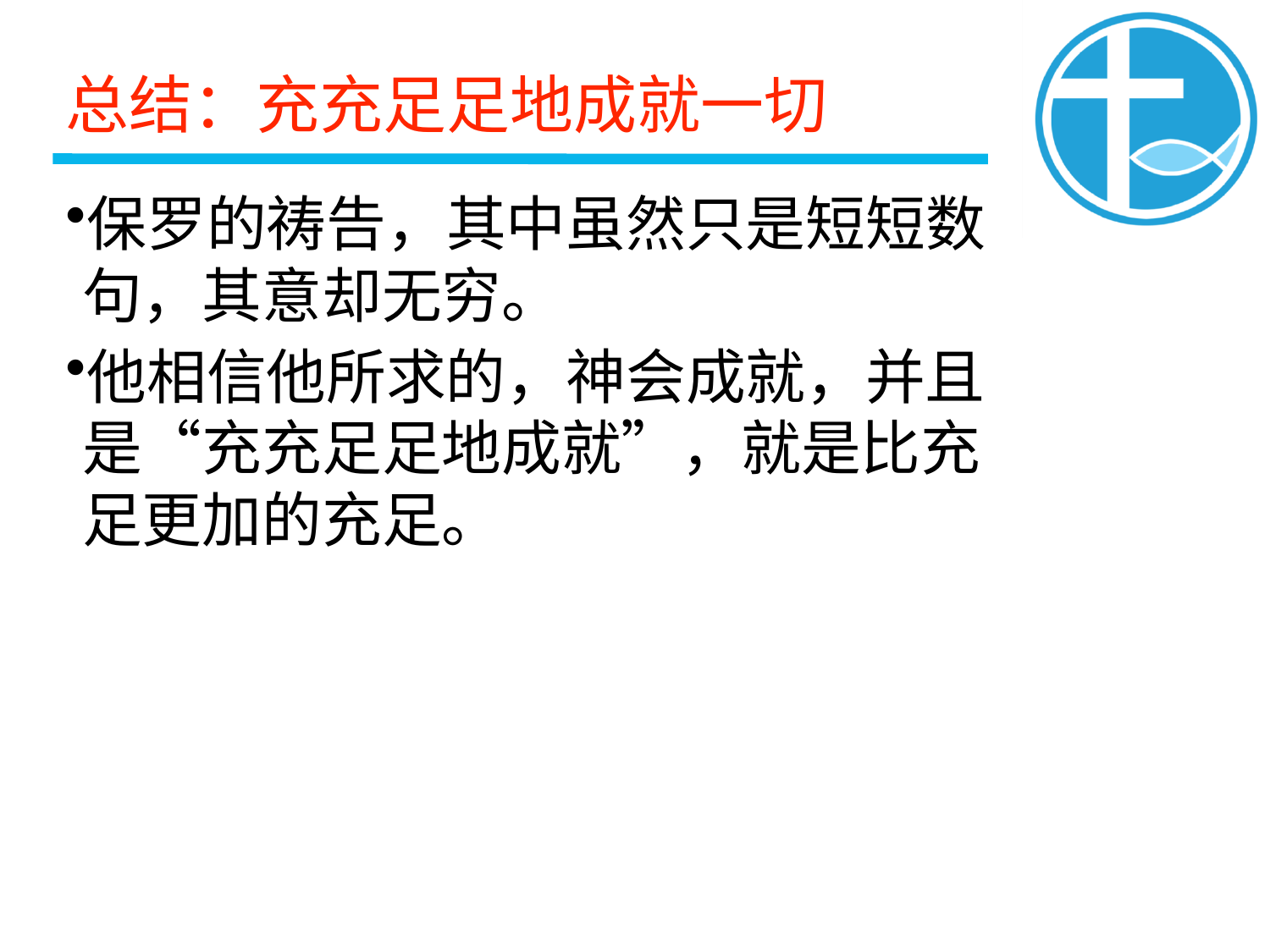

总结：充充足足地成就一切
保罗的祷告，其中虽然只是短短数句，其意却无穷。
他相信他所求的，神会成就，并且是“充充足足地成就”，就是比充足更加的充足。